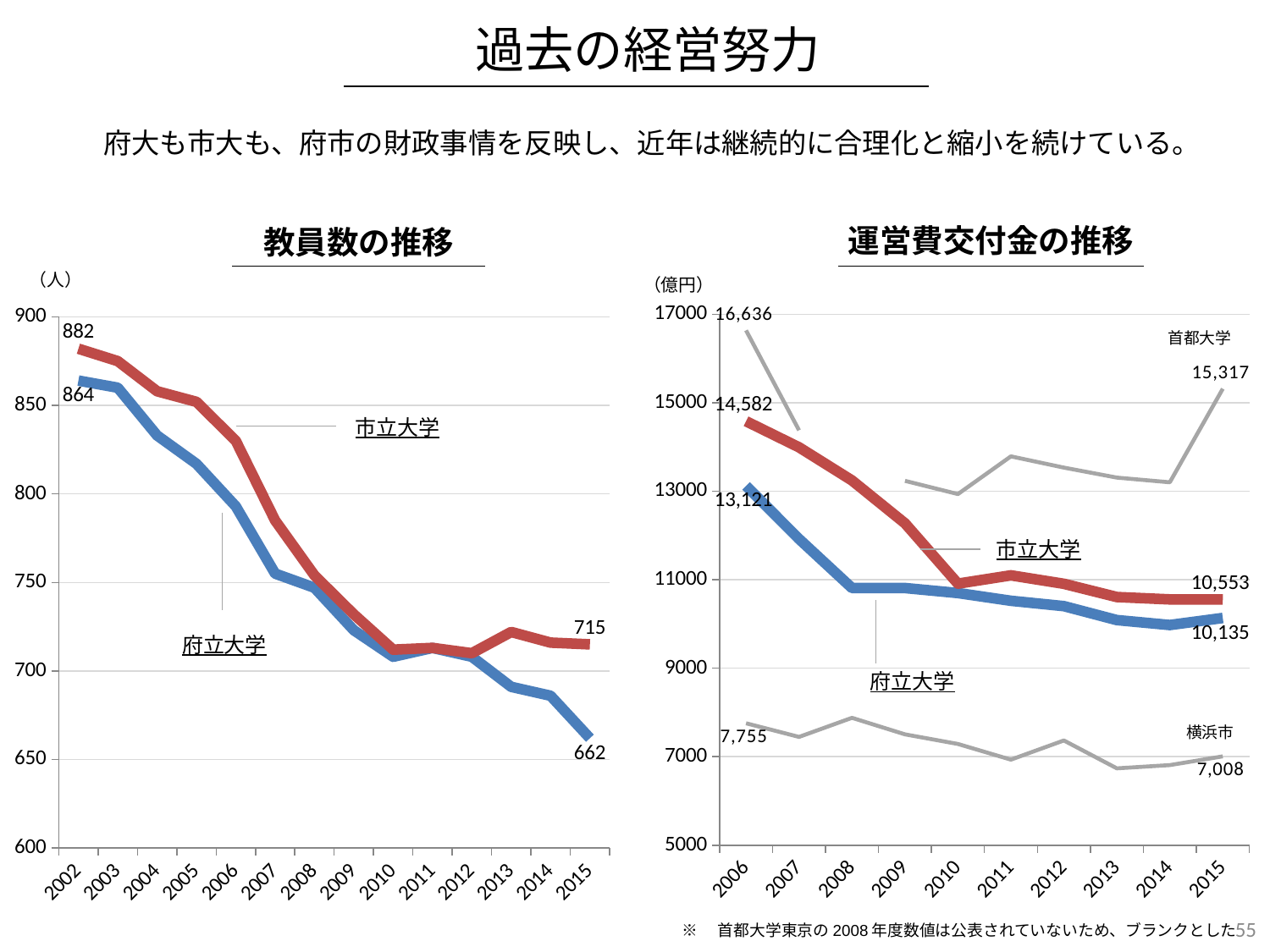

過去の経営努力
府大も市大も、府市の財政事情を反映し、近年は継続的に合理化と縮小を続けている。
運営費交付金の推移
教員数の推移
（人）
（億円）

### Chart

| Category | 府立大学 | 市立大学 | 首都大学 | 横浜市大 |
|---|---|---|---|---|
| 2006 | 13121.0 | 14582.0 | 16636.0 | 7755.0 |
| 2007 | 11922.0 | 13993.0 | 14378.0 | 7447.0 |
| 2008 | 10812.0 | 13244.0 | None | 7878.0 |
| 2009 | 10812.0 | 12275.0 | 13235.0 | 7504.0 |
| 2010 | 10700.0 | 10912.0 | 12936.0 | 7288.0 |
| 2011 | 10524.0 | 11099.0 | 13788.0 | 6933.0 |
| 2012 | 10402.0 | 10909.0 | 13534.0 | 7367.0 |
| 2013 | 10087.0 | 10609.0 | 13308.0 | 6737.0 |
| 2014 | 9976.0 | 10556.0 | 13202.0 | 6810.0 |
| 2015 | 10135.0 | 10553.0 | 15317.0 | 7008.0 |

### Chart

| Category | 府立大学 | 市立大学2 |
|---|---|---|
| 2002 | 864.0 | 882.0 |
| 2003 | 860.0 | 875.0 |
| 2004 | 833.0 | 858.0 |
| 2005 | 817.0 | 852.0 |
| 2006 | 793.0 | 830.0 |
| 2007 | 755.0 | 785.0 |
| 2008 | 747.0 | 754.0 |
| 2009 | 723.0 | 732.0 |
| 2010 | 708.0 | 712.0 |
| 2011 | 713.0 | 713.0 |
| 2012 | 708.0 | 710.0 |
| 2013 | 691.0 | 722.0 |
| 2014 | 686.0 | 716.0 |
| 2015 | 662.0 | 715.0 |
首都大学
市立大学
市立大学
府立大学
府立大学
横浜市
55
※　首都大学東京の2008年度数値は公表されていないため、ブランクとした